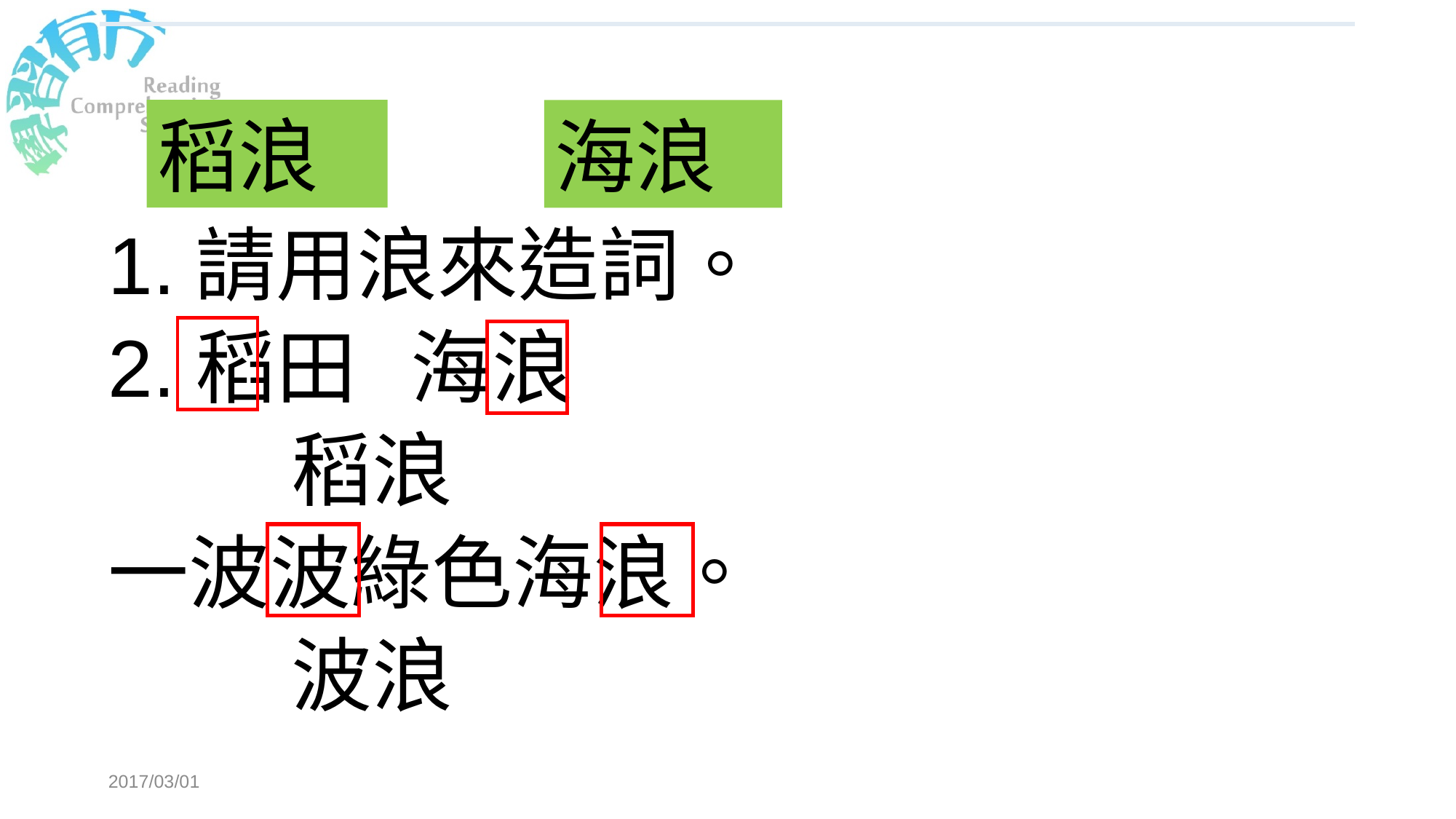

#
稻浪
海浪
1.請用浪來造詞。
2.稻田   海浪
         稻浪
一波波綠色海浪。
         波浪

2017/03/01